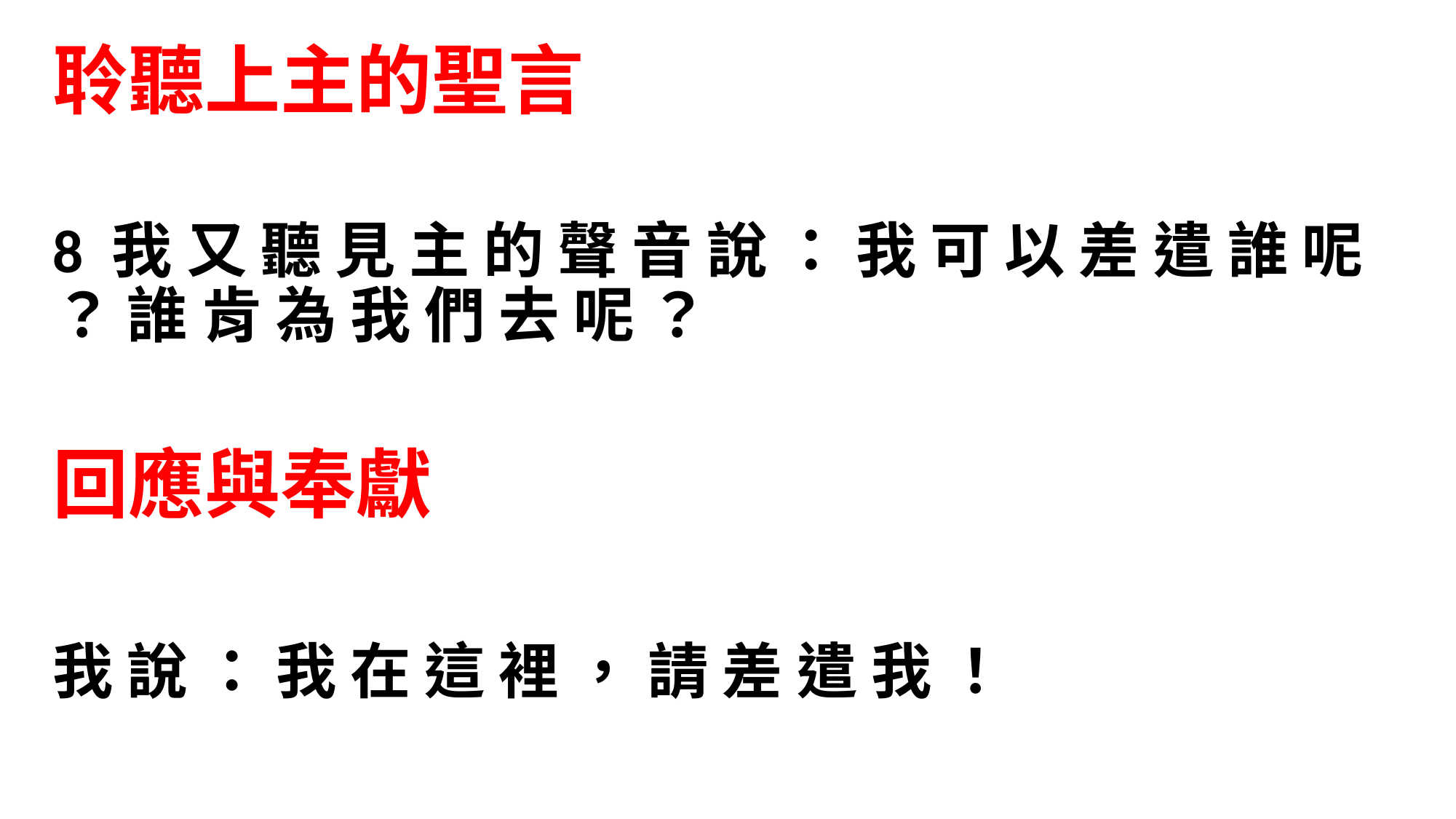

聆聽上主的聖言

8 我 又 聽 見 主 的 聲 音 說 ： 我 可 以 差 遣 誰 呢 ？ 誰 肯 為 我 們 去 呢 ？

回應與奉獻

我 說 ： 我 在 這 裡 ， 請 差 遣 我 ！